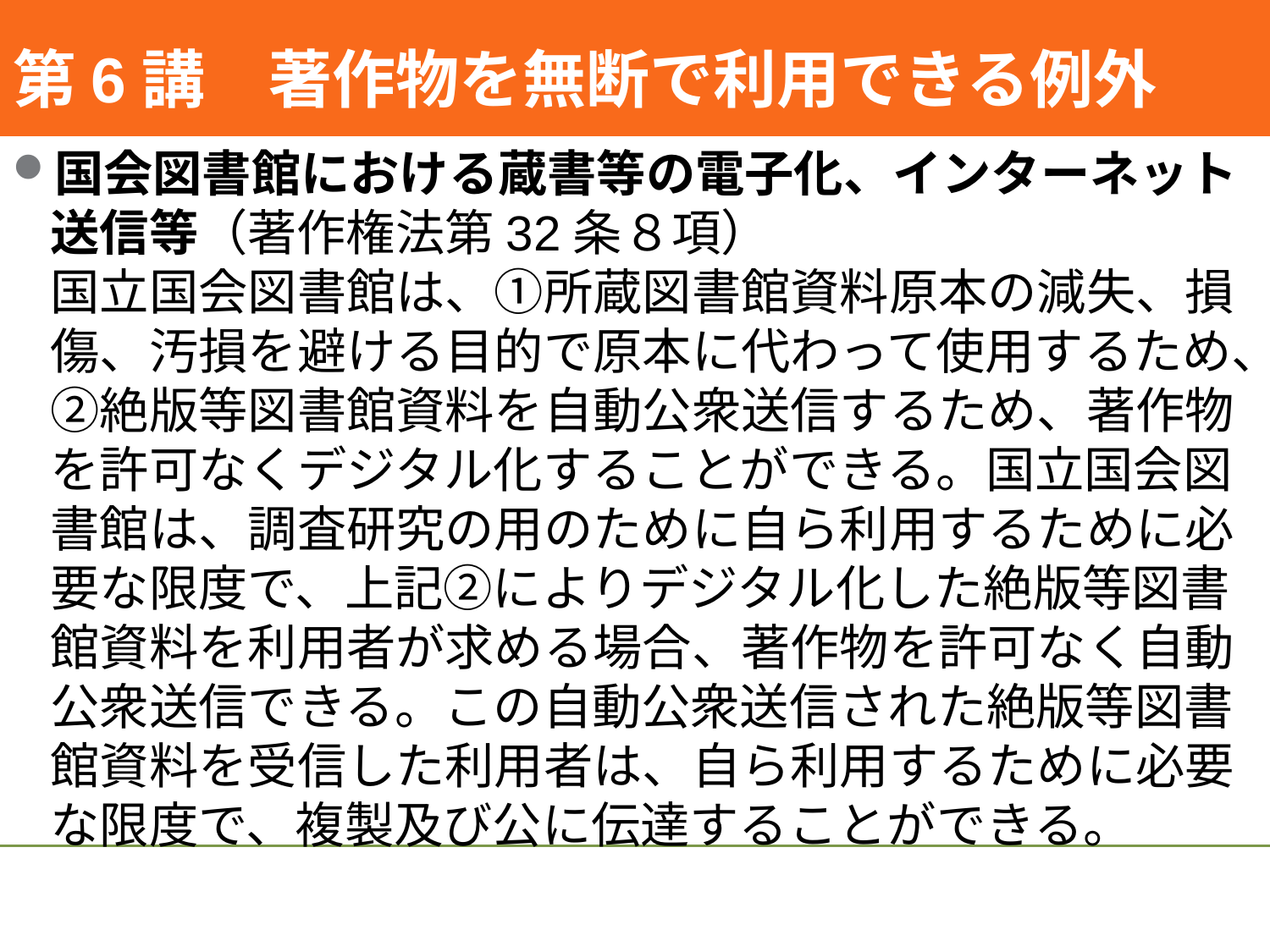

#
第6講　著作物を無断で利用できる例外
国会図書館における蔵書等の電子化、インターネット送信等（著作権法第32条８項）
国立国会図書館は、①所蔵図書館資料原本の減失、損傷、汚損を避ける目的で原本に代わって使用するため、②絶版等図書館資料を自動公衆送信するため、著作物を許可なくデジタル化することができる。国立国会図書館は、調査研究の用のために自ら利用するために必要な限度で、上記②によりデジタル化した絶版等図書館資料を利用者が求める場合、著作物を許可なく自動公衆送信できる。この自動公衆送信された絶版等図書館資料を受信した利用者は、自ら利用するために必要な限度で、複製及び公に伝達することができる。